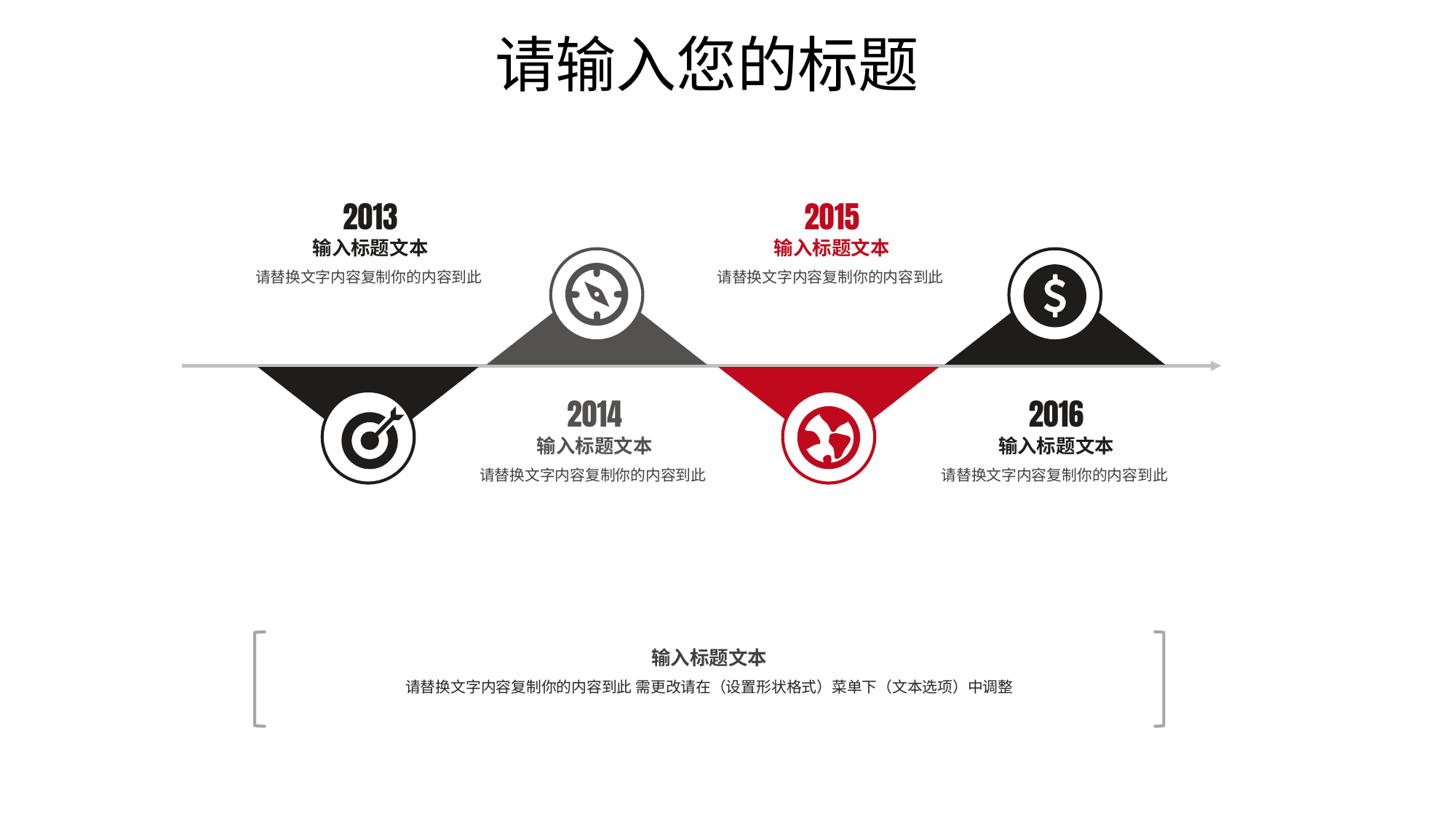

请输入您的标题
2013
输入标题文本
请替换文字内容复制你的内容到此

2015
输入标题文本
请替换文字内容复制你的内容到此

2014
输入标题文本
请替换文字内容复制你的内容到此

2016
输入标题文本
请替换文字内容复制你的内容到此

输入标题文本
请替换文字内容复制你的内容到此 需更改请在（设置形状格式）菜单下（文本选项）中调整